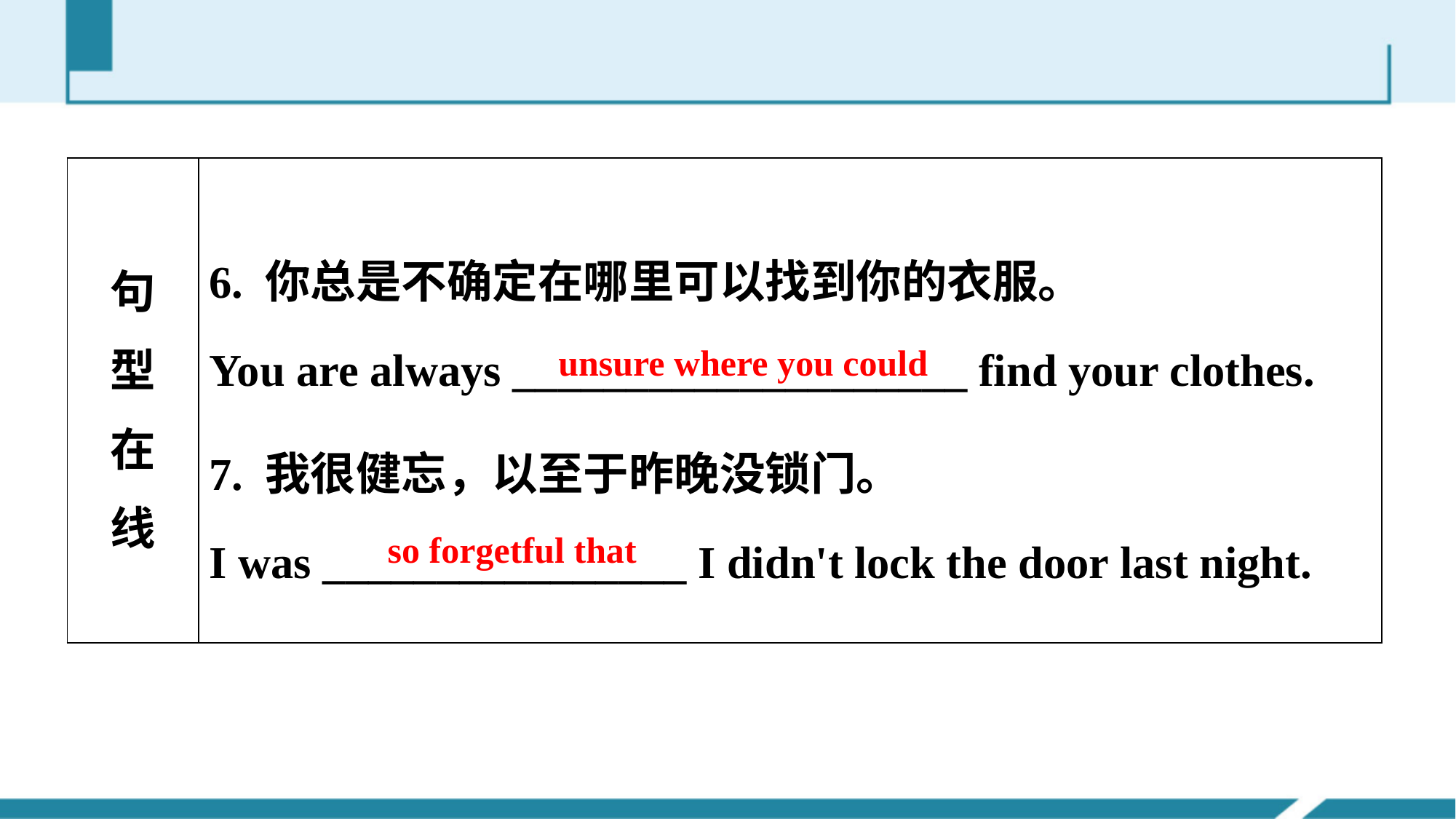

| 句 型 在 线 | 6. 你总是不确定在哪里可以找到你的衣服。 You are always \_\_\_\_\_\_\_\_\_\_\_\_\_\_\_\_\_\_\_\_ find your clothes. 7. 我很健忘，以至于昨晚没锁门。 I was \_\_\_\_\_\_\_\_\_\_\_\_\_\_\_\_ I didn't lock the door last night. |
| --- | --- |
unsure where you could

so forgetful that